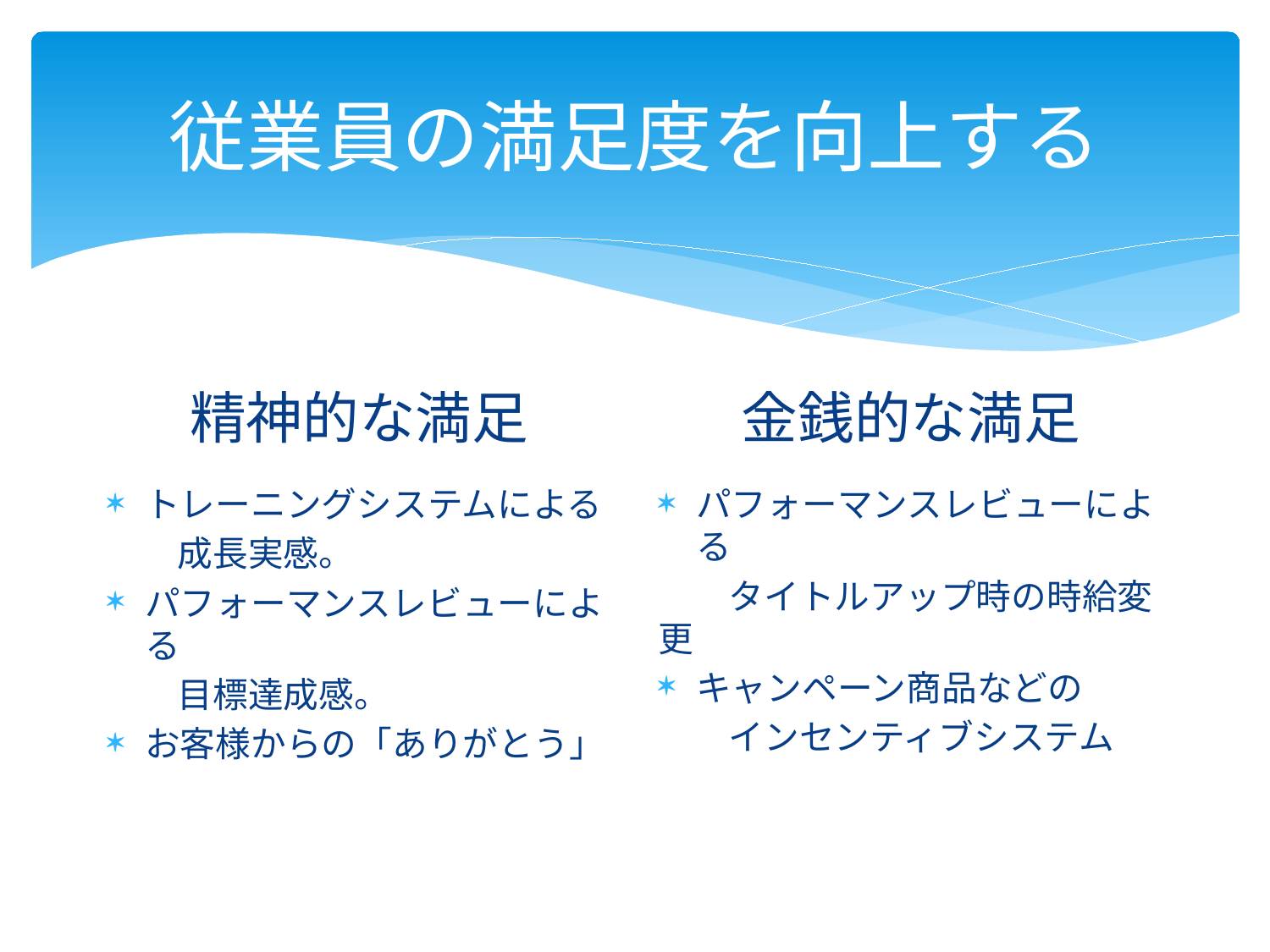

# 従業員の満足度を向上する
金銭的な満足
精神的な満足
トレーニングシステムによる
　　成長実感。
パフォーマンスレビューによる
　　目標達成感。
お客様からの「ありがとう」

パフォーマンスレビューによる
　　タイトルアップ時の時給変更
キャンペーン商品などの
　　インセンティブシステム